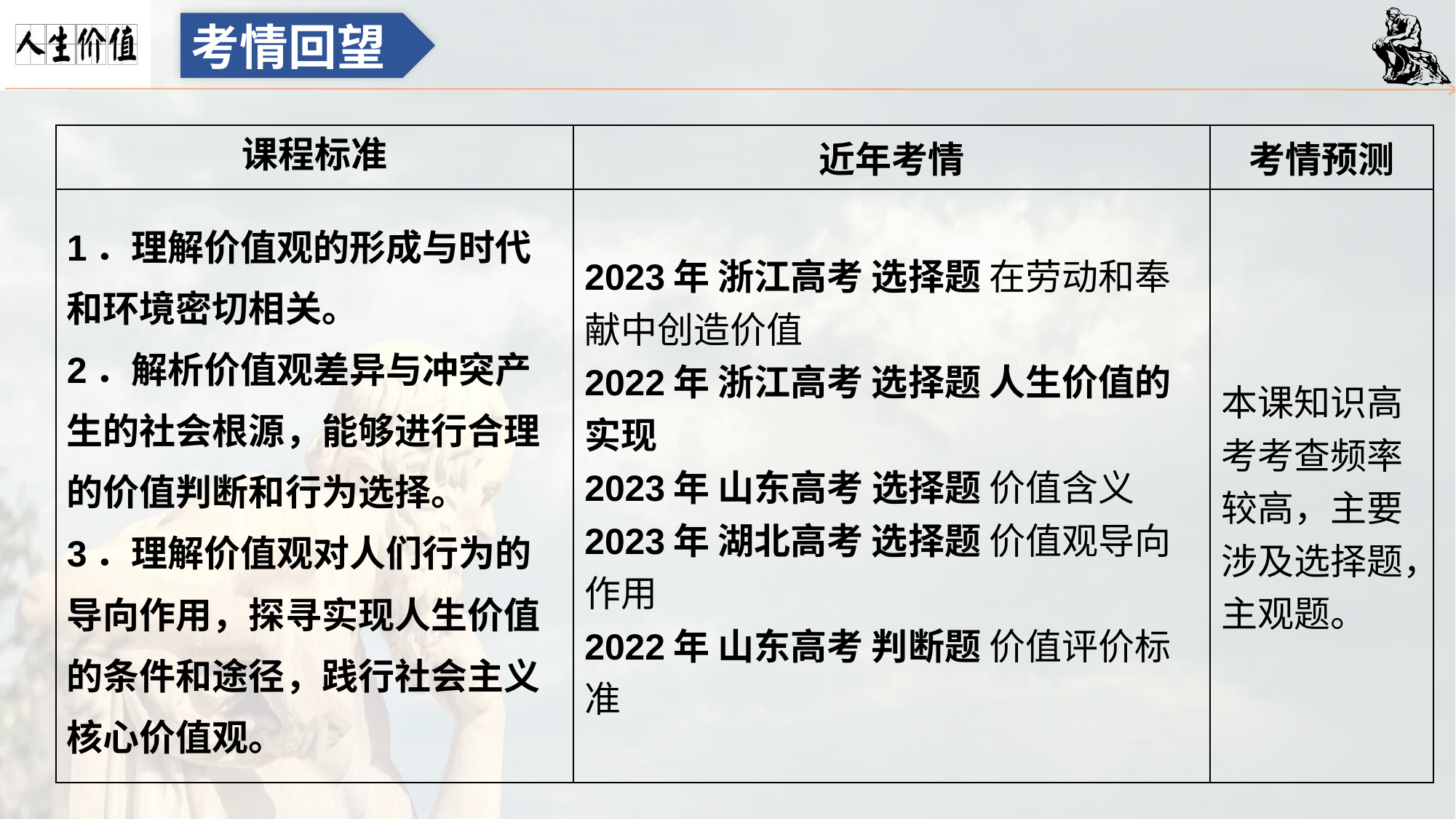

考情回望
| 课程标准 | 近年考情 | 考情预测 |
| --- | --- | --- |
| 1．理解价值观的形成与时代和环境密切相关。 2．解析价值观差异与冲突产生的社会根源，能够进行合理的价值判断和行为选择。 3．理解价值观对人们行为的导向作用，探寻实现人生价值的条件和途径，践行社会主义核心价值观。 | 2023年 浙江高考 选择题 在劳动和奉献中创造价值 2022年 浙江高考 选择题 人生价值的实现 2023年 山东高考 选择题 价值含义 2023年 湖北高考 选择题 价值观导向作用 2022年 山东高考 判断题 价值评价标准 | 本课知识高考考查频率较高，主要涉及选择题，主观题。 |